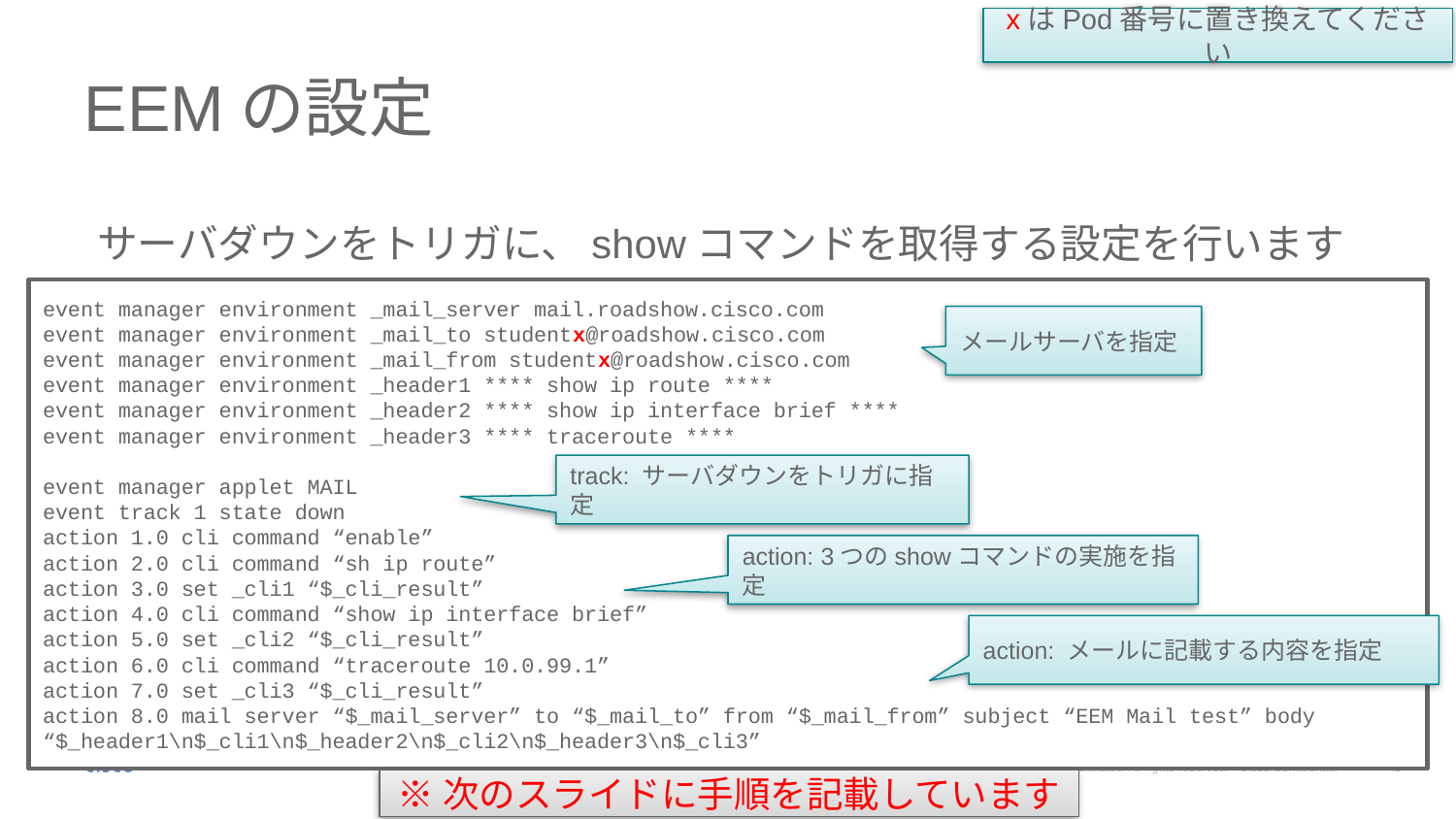

xはPod番号に置き換えてください
# EEMの設定
サーバダウンをトリガに、showコマンドを取得する設定を行います
event manager environment _mail_server mail.roadshow.cisco.com
event manager environment _mail_to studentx@roadshow.cisco.com
event manager environment _mail_from studentx@roadshow.cisco.com
event manager environment _header1 **** show ip route ****
event manager environment _header2 **** show ip interface brief ****
event manager environment _header3 **** traceroute ****

event manager applet MAIL
event track 1 state down
action 1.0 cli command “enable”
action 2.0 cli command “sh ip route”
action 3.0 set _cli1 “$_cli_result”
action 4.0 cli command “show ip interface brief”
action 5.0 set _cli2 “$_cli_result”
action 6.0 cli command “traceroute 10.0.99.1”
action 7.0 set _cli3 “$_cli_result”
action 8.0 mail server “$_mail_server” to “$_mail_to” from “$_mail_from” subject “EEM Mail test” body “$_header1\n$_cli1\n$_header2\n$_cli2\n$_header3\n$_cli3”
メールサーバを指定
track: サーバダウンをトリガに指定
action: 3つのshowコマンドの実施を指定
action: メールに記載する内容を指定
※次のスライドに手順を記載しています